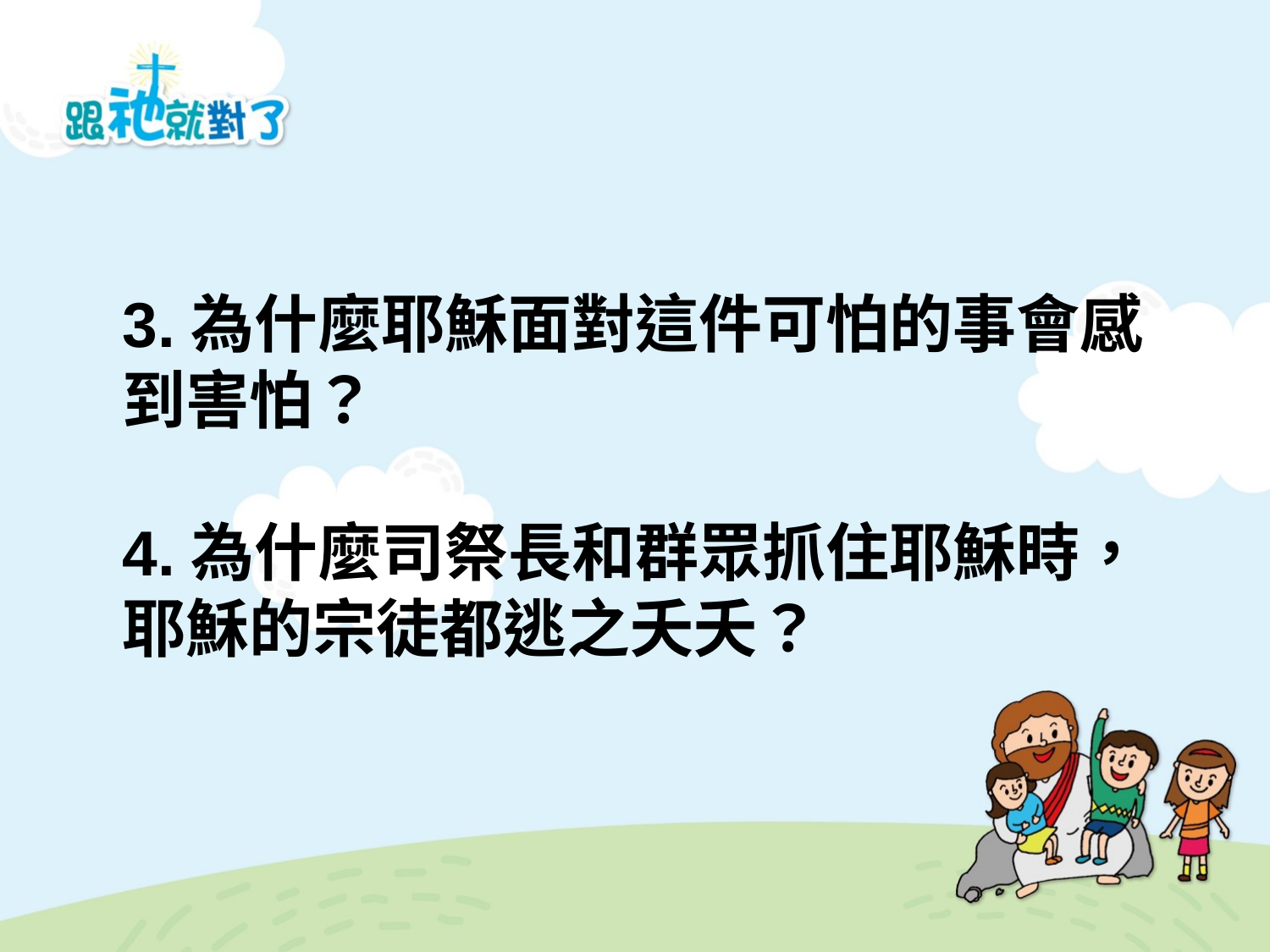

3.為什麼耶穌面對這件可怕的事會感到害怕？

4.為什麼司祭長和群眾抓住耶穌時，耶穌的宗徒都逃之夭夭？